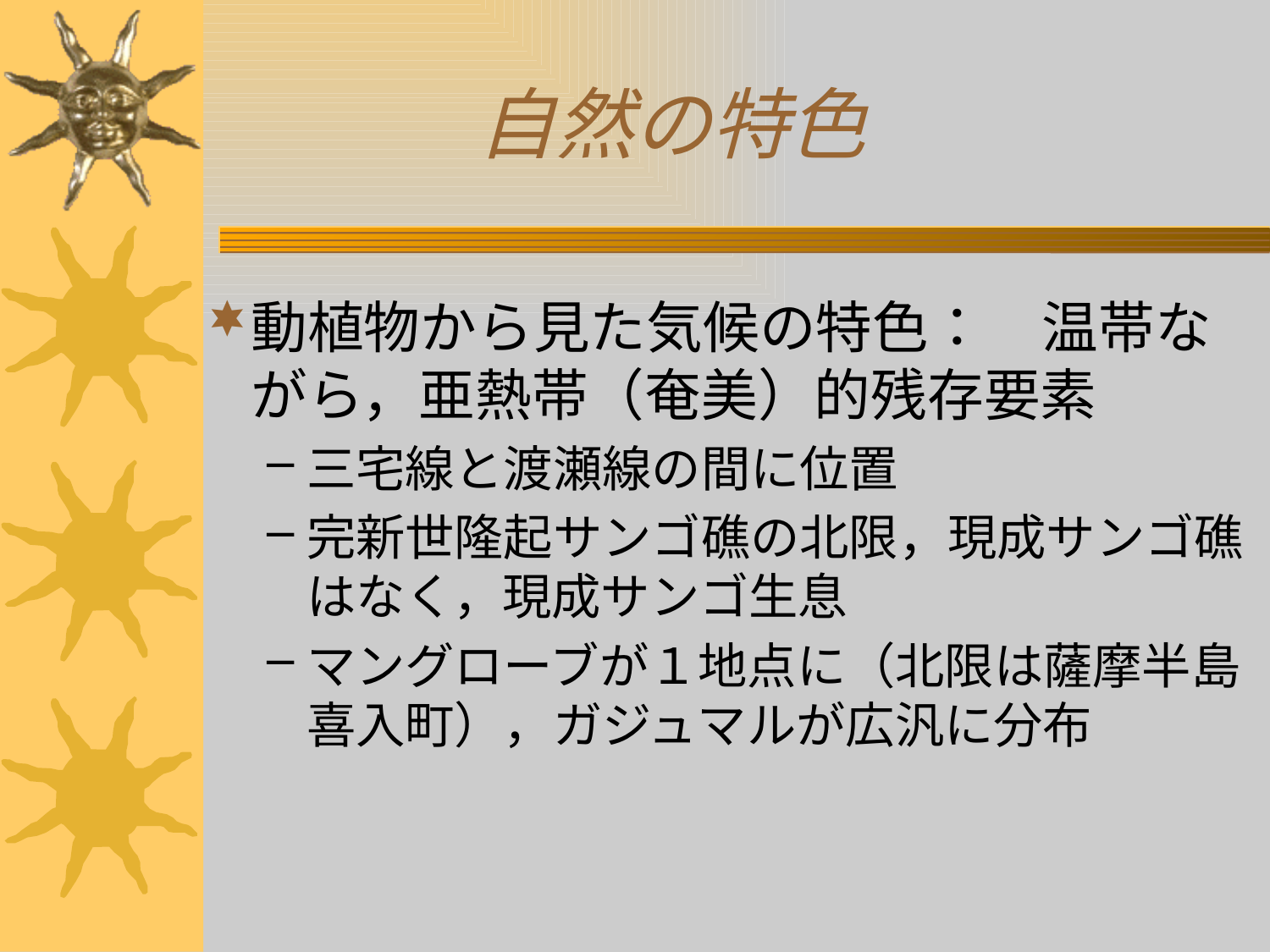

# 自然の特色
動植物から見た気候の特色：　温帯ながら，亜熱帯（奄美）的残存要素
三宅線と渡瀬線の間に位置
完新世隆起サンゴ礁の北限，現成サンゴ礁はなく，現成サンゴ生息
マングローブが１地点に（北限は薩摩半島喜入町），ガジュマルが広汎に分布